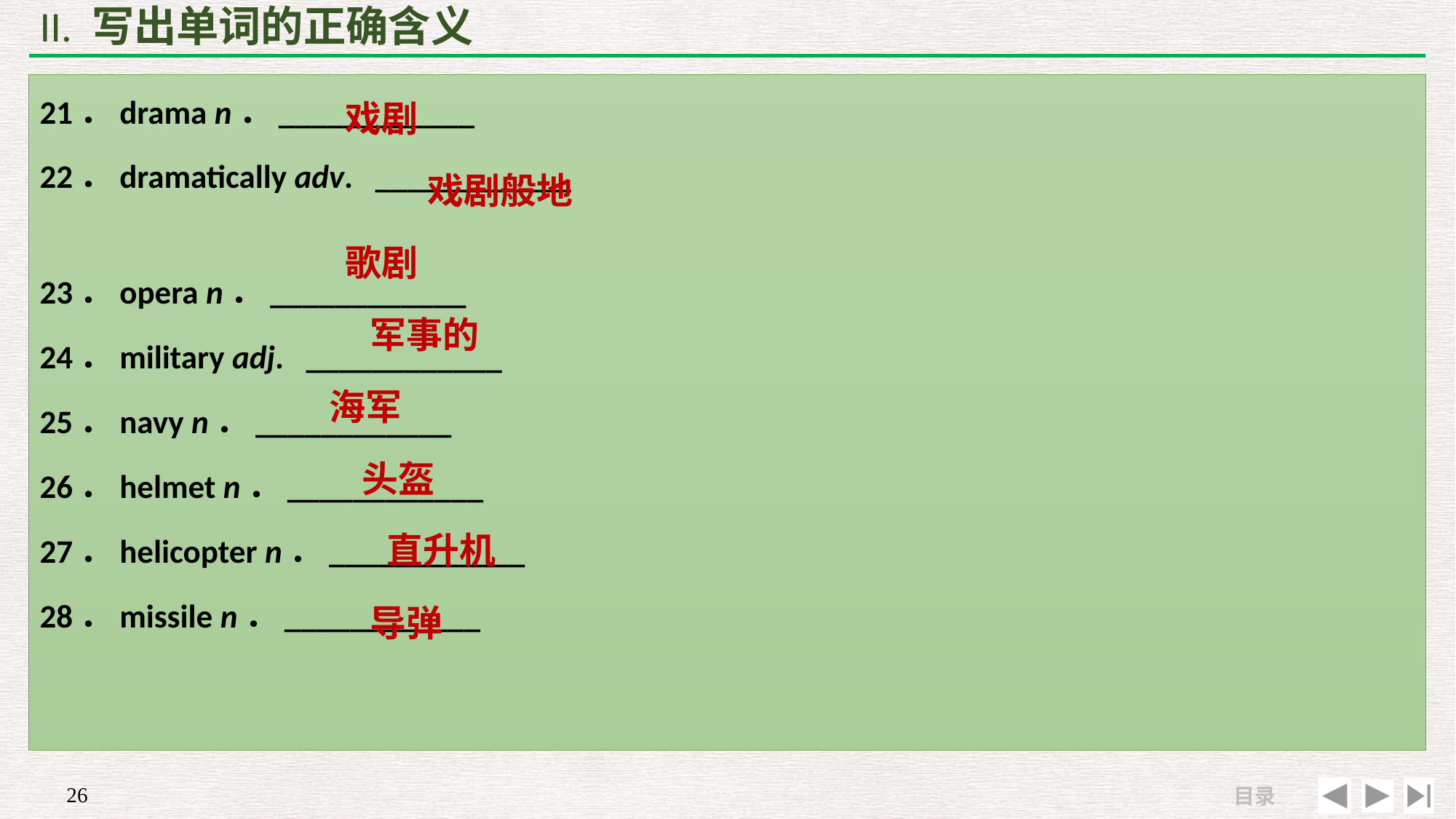

# II. 写出单词的正确含义
   戏剧
             戏剧般地
   歌剧
      军事的
 海军
     头盔
        直升机
      导弹
21．drama n．____________
22．dramatically adv.   ____________
23．opera n．____________
24．military adj.   ____________
25．navy n．____________
26．helmet n．____________
27．helicopter n．____________
28．missile n．____________